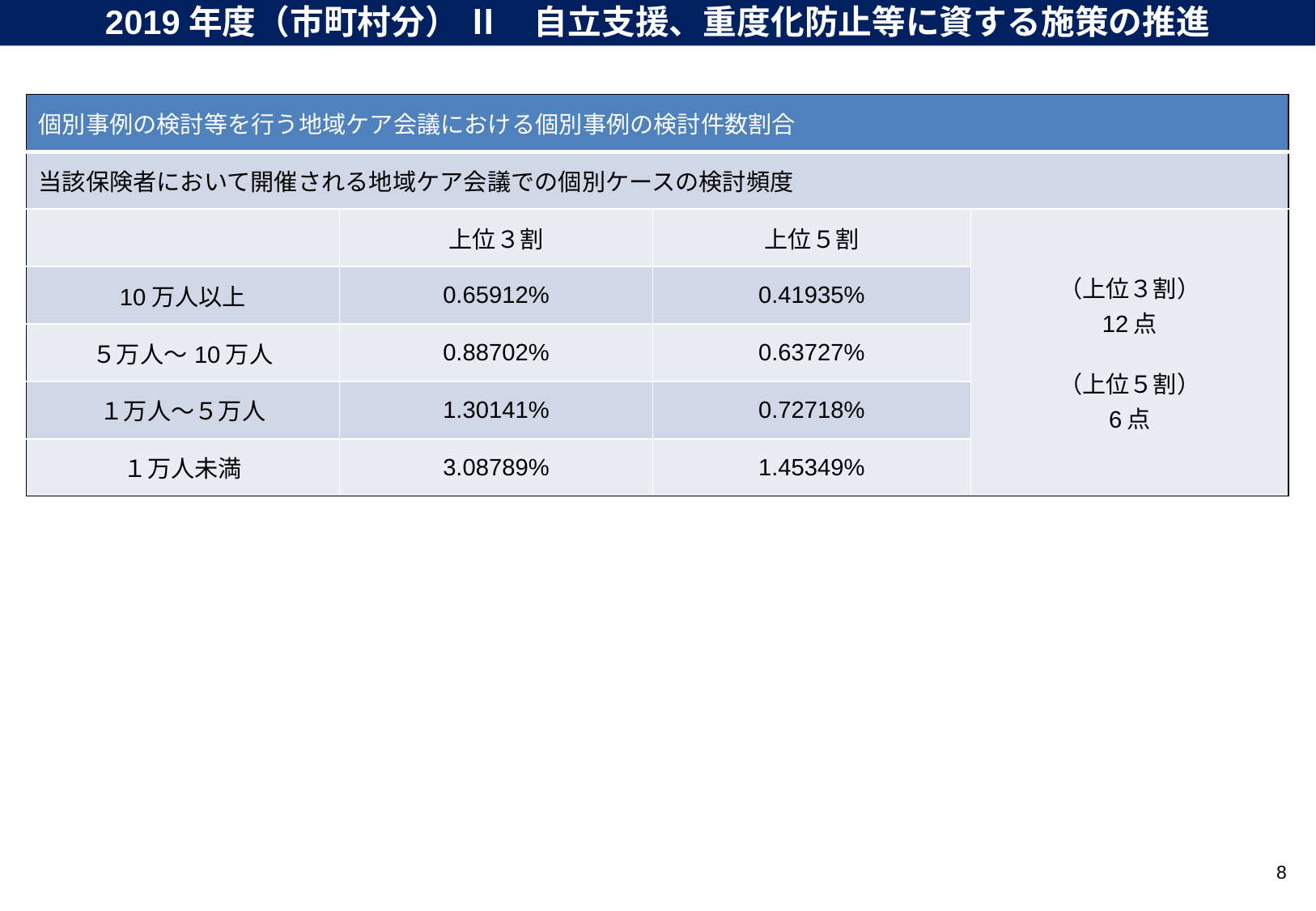

2019年度（市町村分） Ⅱ　自立支援、重度化防止等に資する施策の推進
| 個別事例の検討等を行う地域ケア会議における個別事例の検討件数割合 |  |  |  |
| --- | --- | --- | --- |
| 当該保険者において開催される地域ケア会議での個別ケースの検討頻度 |  |  |  |
|  | 上位３割 | 上位５割 | （上位３割） 12点 （上位５割） 6点 |
| 10万人以上 | 0.65912% | 0.41935% |  |
| ５万人～10万人 | 0.88702% | 0.63727% |  |
| １万人～５万人 | 1.30141% | 0.72718% |  |
| １万人未満 | 3.08789% | 1.45349% |  |
8